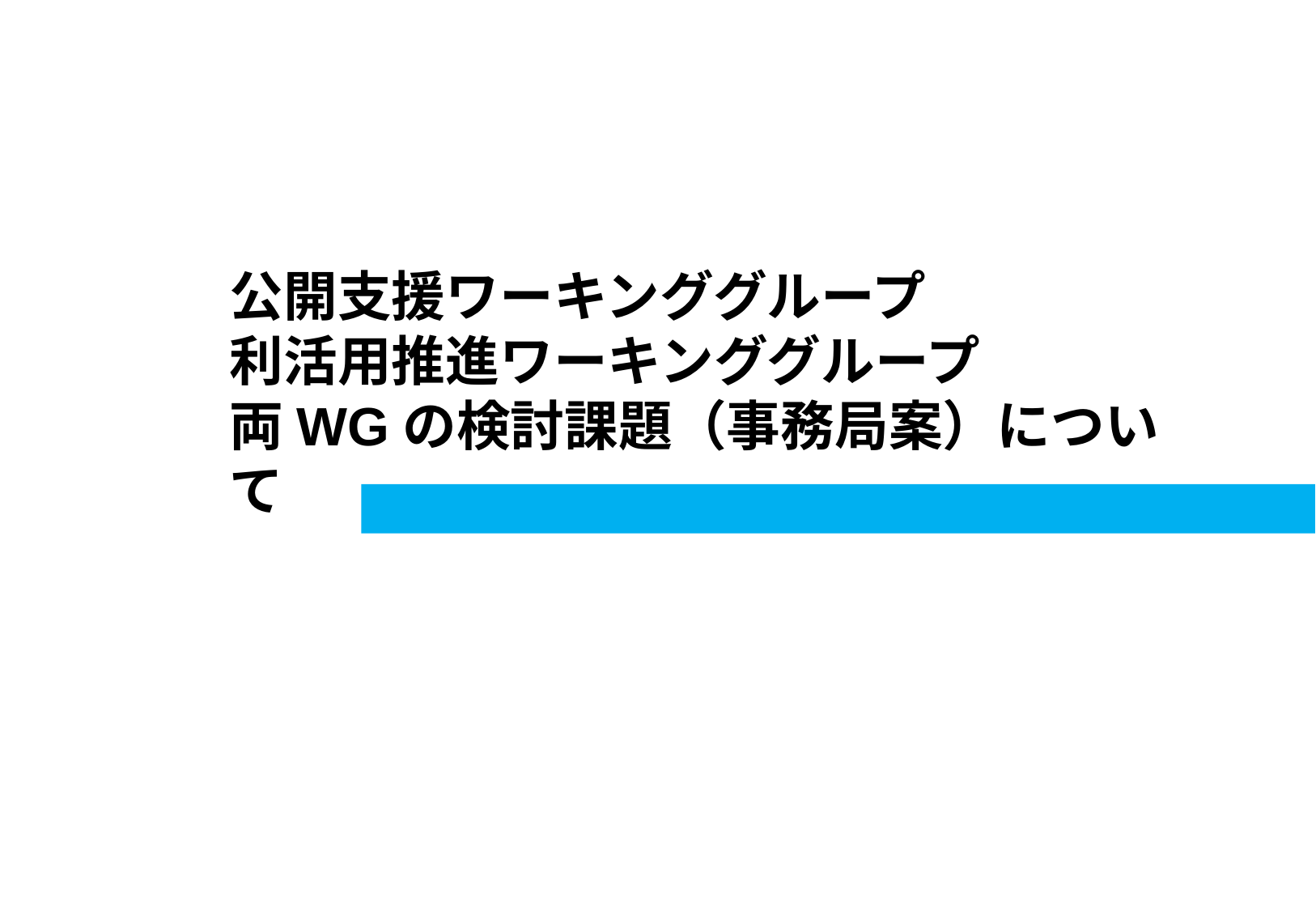

公開支援ワーキンググループ
利活用推進ワーキンググループ
両WGの検討課題（事務局案）について